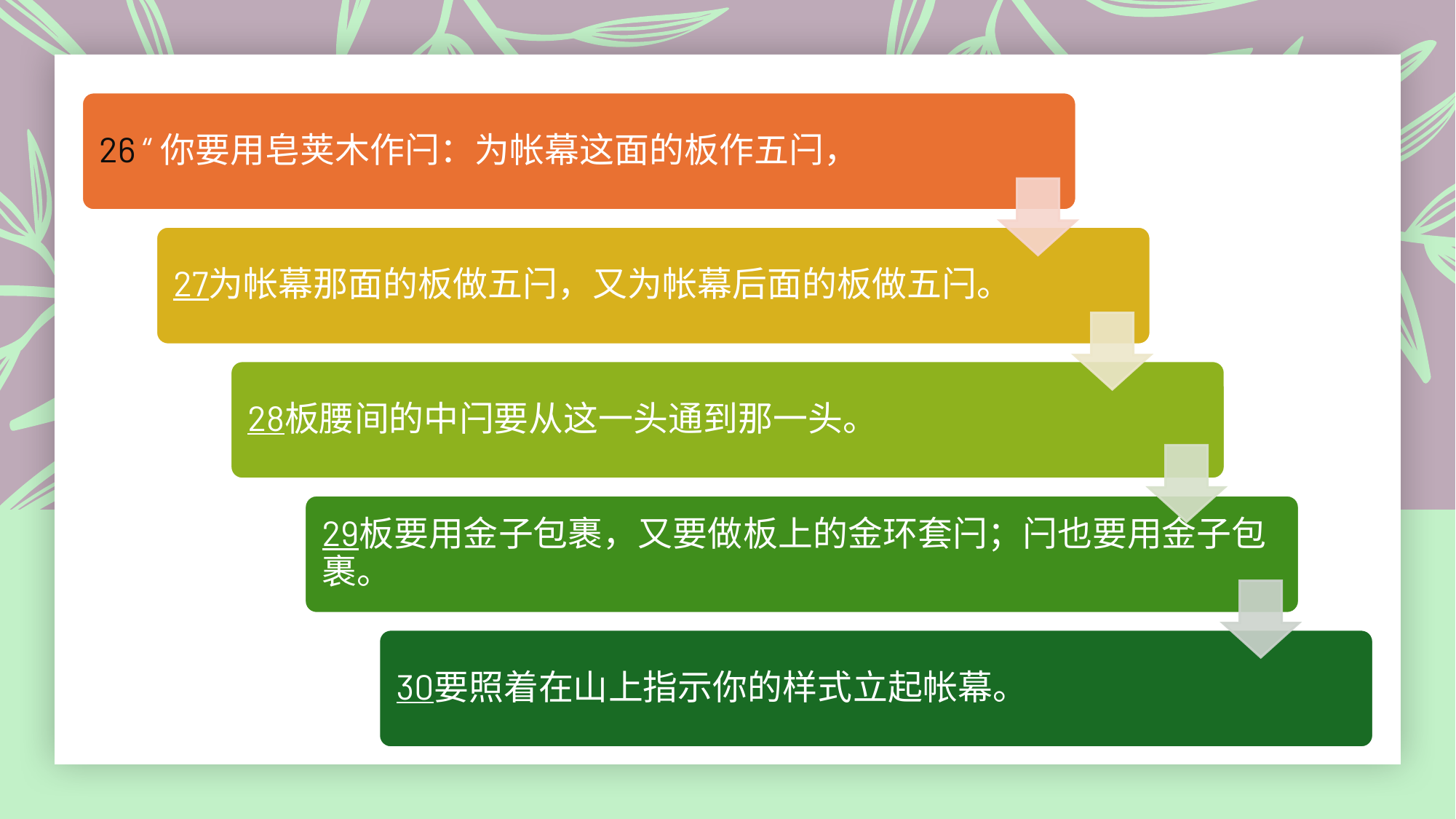

26 “你要用皂荚木作闩：为帐幕这面的板作五闩，
27为帐幕那面的板做五闩，又为帐幕后面的板做五闩。
28板腰间的中闩要从这一头通到那一头。
29板要用金子包裹，又要做板上的金环套闩；闩也要用金子包裹。
30要照着在山上指示你的样式立起帐幕。